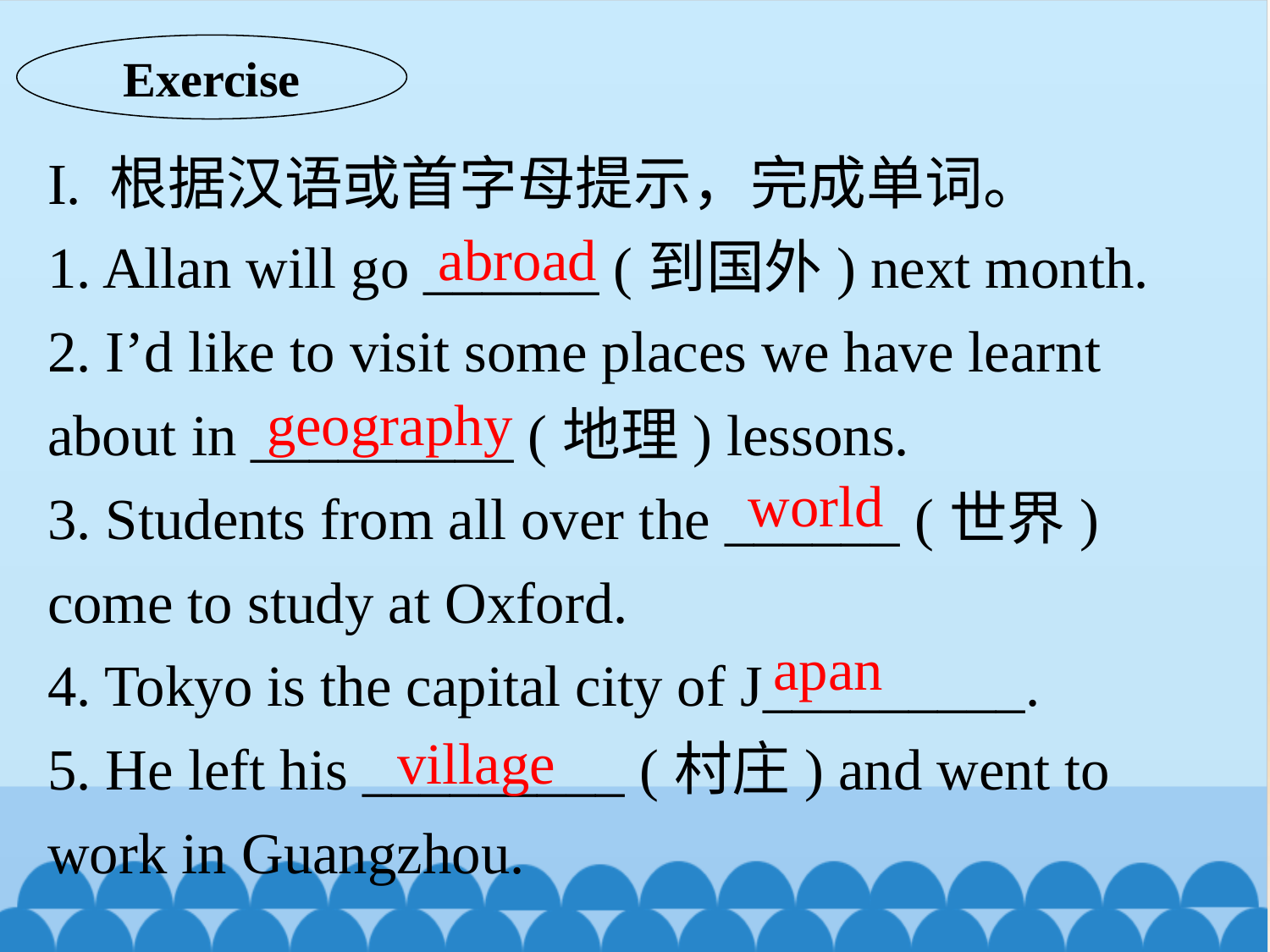

Exercise
I. 根据汉语或首字母提示，完成单词。
1. Allan will go ______ (到国外) next month.
2. I’d like to visit some places we have learnt about in _________ (地理) lessons.
3. Students from all over the ______ (世界) come to study at Oxford.
4. Tokyo is the capital city of J_________.
5. He left his _________ (村庄) and went to work in Guangzhou.
abroad
geography
world
apan
village